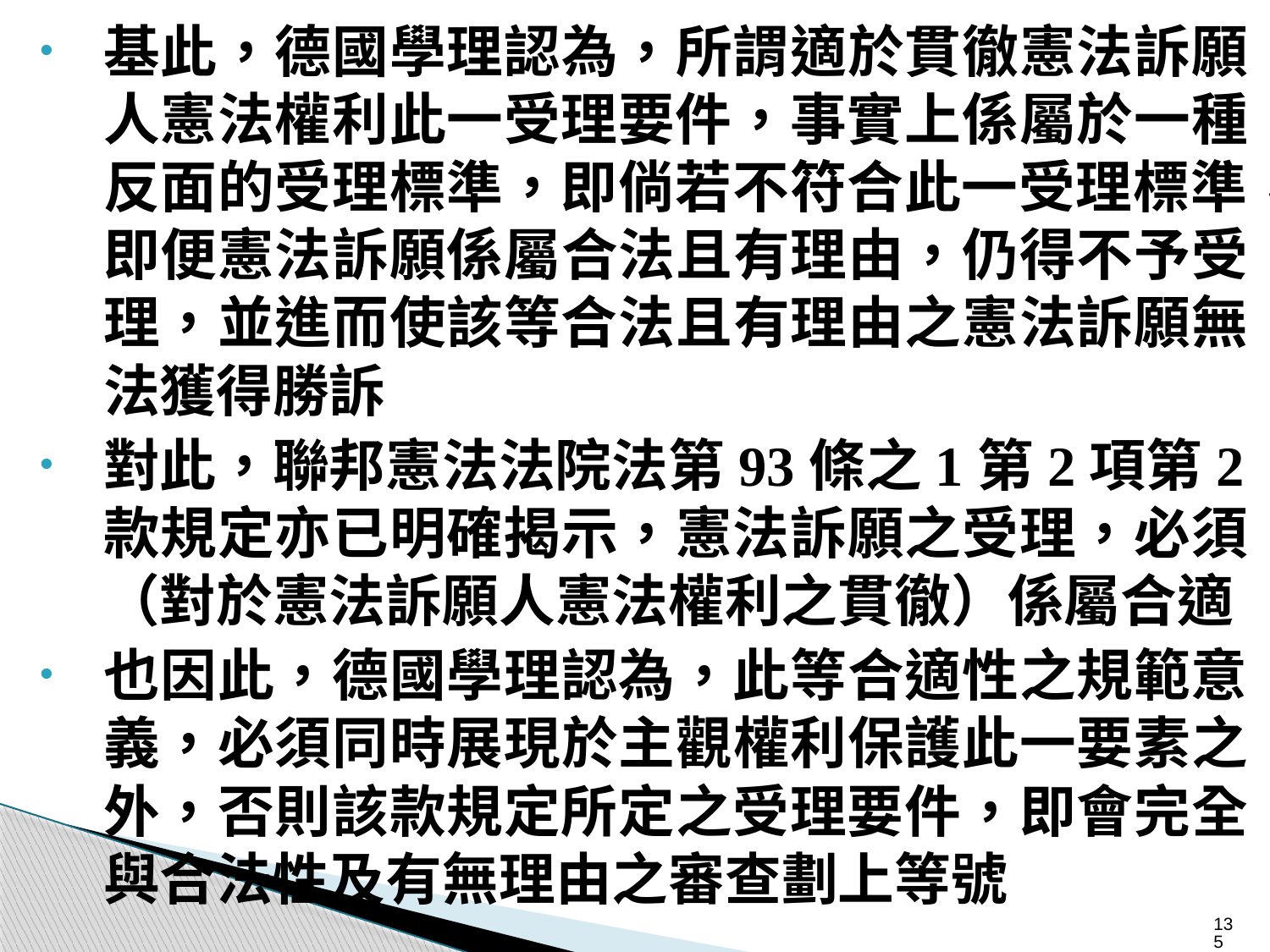

基此，德國學理認為，所謂適於貫徹憲法訴願人憲法權利此一受理要件，事實上係屬於一種反面的受理標準，即倘若不符合此一受理標準，即便憲法訴願係屬合法且有理由，仍得不予受理，並進而使該等合法且有理由之憲法訴願無法獲得勝訴
對此，聯邦憲法法院法第93條之1第2項第2款規定亦已明確揭示，憲法訴願之受理，必須（對於憲法訴願人憲法權利之貫徹）係屬合適
也因此，德國學理認為，此等合適性之規範意義，必須同時展現於主觀權利保護此一要素之外，否則該款規定所定之受理要件，即會完全與合法性及有無理由之審查劃上等號

135